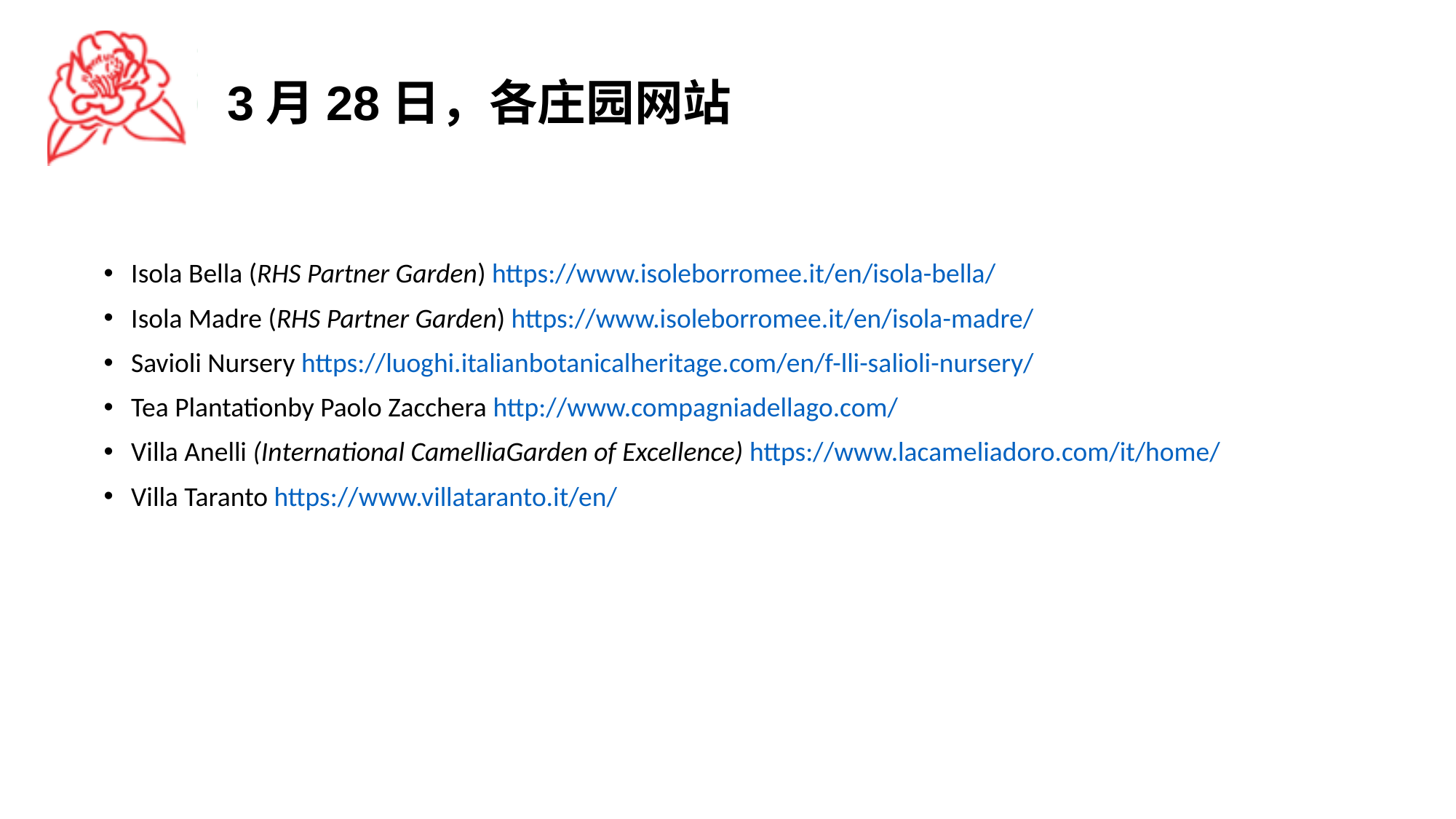

# 3月28日，各庄园网站

Isola Bella (RHS Partner Garden) https://www.isoleborromee.it/en/isola-bella/
Isola Madre (RHS Partner Garden) https://www.isoleborromee.it/en/isola-madre/
Savioli Nursery https://luoghi.italianbotanicalheritage.com/en/f-lli-salioli-nursery/
Tea Plantationby Paolo Zacchera http://www.compagniadellago.com/
Villa Anelli (International CamelliaGarden of Excellence) https://www.lacameliadoro.com/it/home/
Villa Taranto https://www.villataranto.it/en/